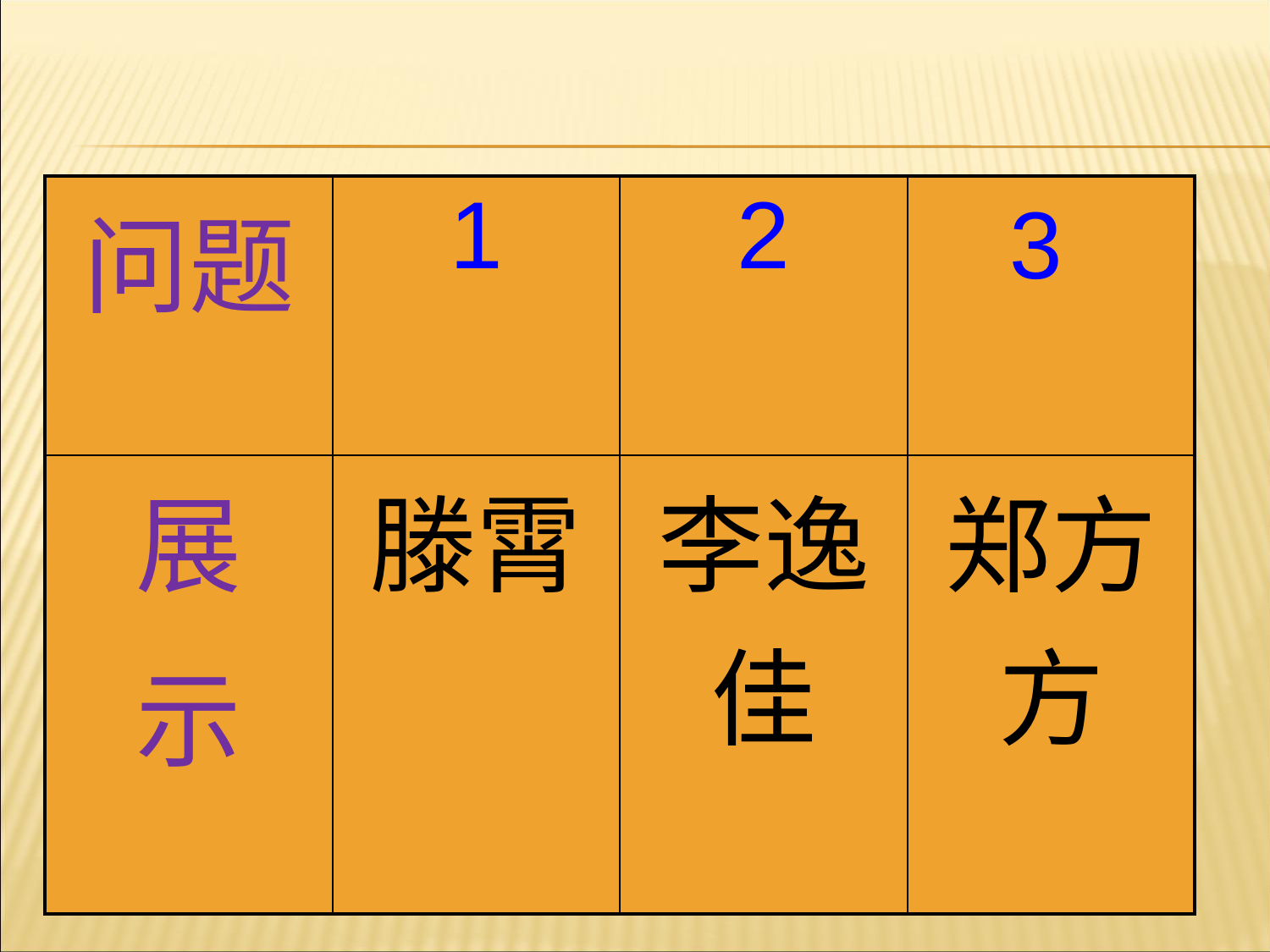

| 问题 | 1 | 2 | 3 |
| --- | --- | --- | --- |
| 展 示 | 滕霄 | 李逸佳 | 郑方方 |